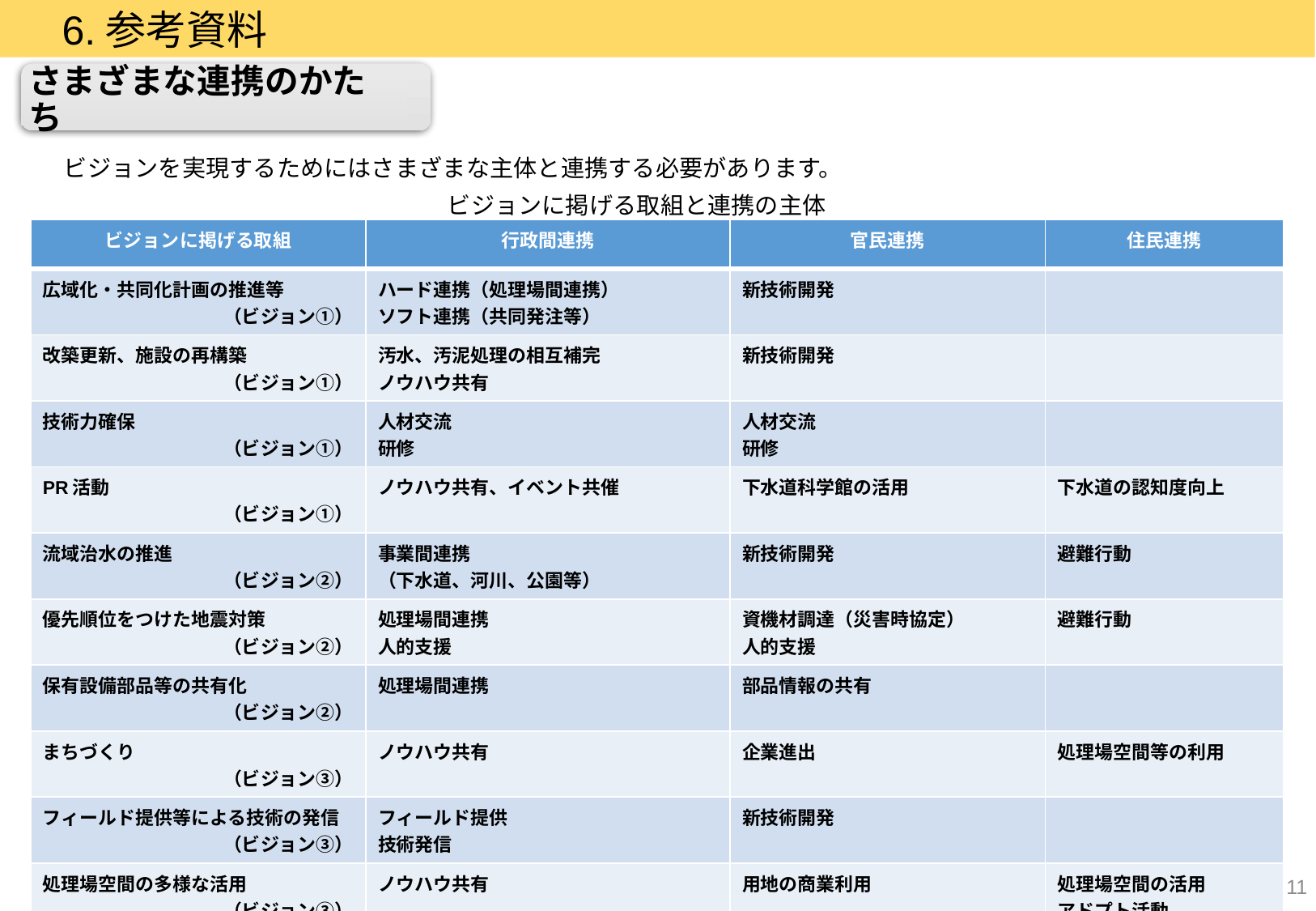

6.参考資料

さまざまな連携のかたち
　ビジョンを実現するためにはさまざまな主体と連携する必要があります。
　ビジョンに掲げる取組と連携の主体
| ビジョンに掲げる取組 | 行政間連携 | 官民連携 | 住民連携 |
| --- | --- | --- | --- |
| 広域化・共同化計画の推進等 （ビジョン①） | ハード連携（処理場間連携） ソフト連携（共同発注等） | 新技術開発 |  |
| 改築更新、施設の再構築 （ビジョン①） | 汚水、汚泥処理の相互補完 ノウハウ共有 | 新技術開発 |  |
| 技術力確保 （ビジョン①） | 人材交流 研修 | 人材交流 研修 |  |
| PR活動 （ビジョン①） | ノウハウ共有、イベント共催 | 下水道科学館の活用 | 下水道の認知度向上 |
| 流域治水の推進 （ビジョン②） | 事業間連携 （下水道、河川、公園等） | 新技術開発 | 避難行動 |
| 優先順位をつけた地震対策 （ビジョン②） | 処理場間連携 人的支援 | 資機材調達（災害時協定） 人的支援 | 避難行動 |
| 保有設備部品等の共有化 （ビジョン②） | 処理場間連携 | 部品情報の共有 |  |
| まちづくり （ビジョン③） | ノウハウ共有 | 企業進出 | 処理場空間等の利用 |
| フィールド提供等による技術の発信 （ビジョン③） | フィールド提供 技術発信 | 新技術開発 |  |
| 処理場空間の多様な活用 （ビジョン③） | ノウハウ共有 | 用地の商業利用 | 処理場空間の活用 アドプト活動 |
| 国際貢献、海外展開 （ビジョン③） | 施設見学連携 | 海外進出のファーストステップ |  |
11
11